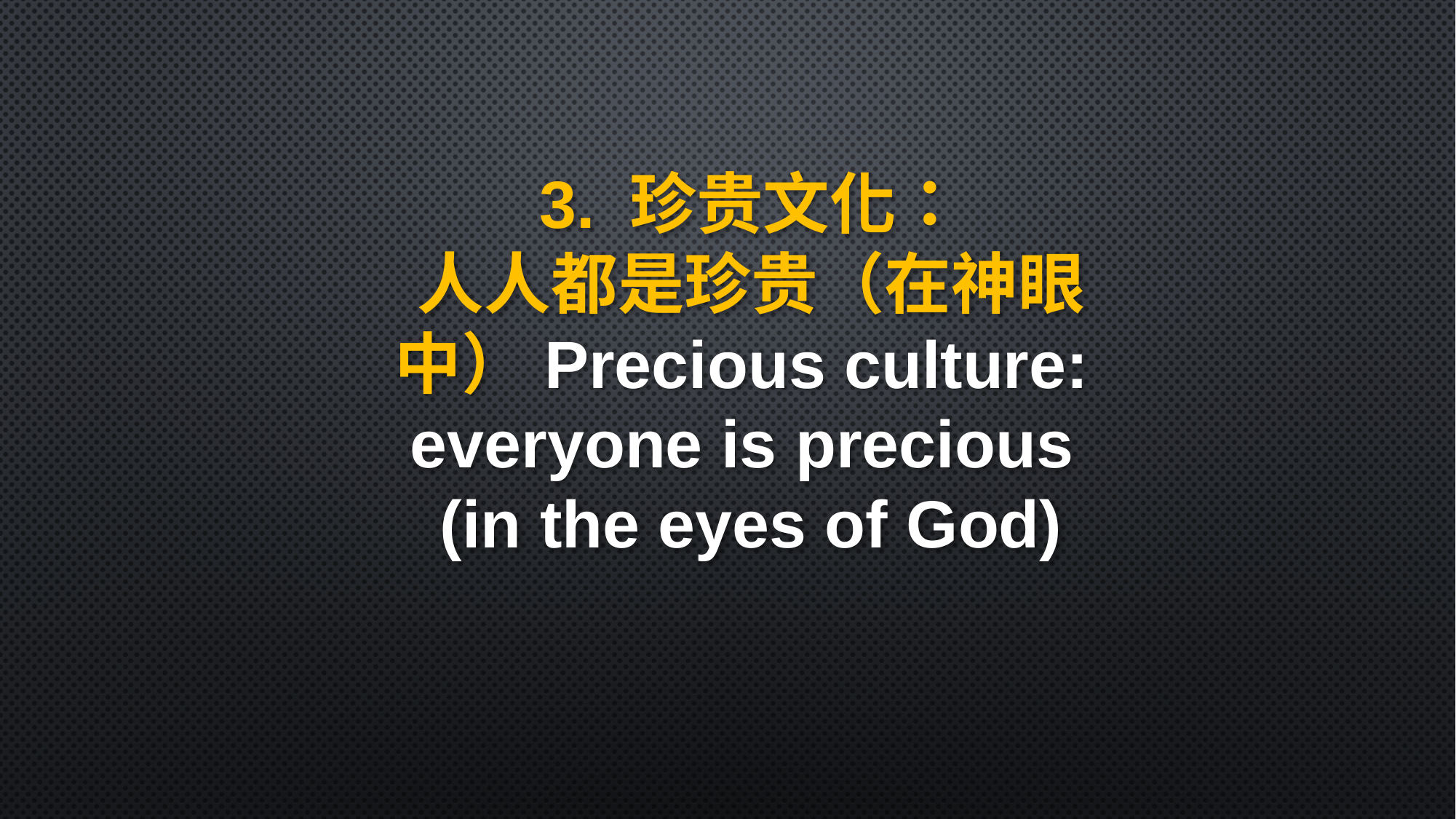

3. 珍贵文化：
人人都是珍贵（在神眼中）Precious culture:
everyone is precious
(in the eyes of God)